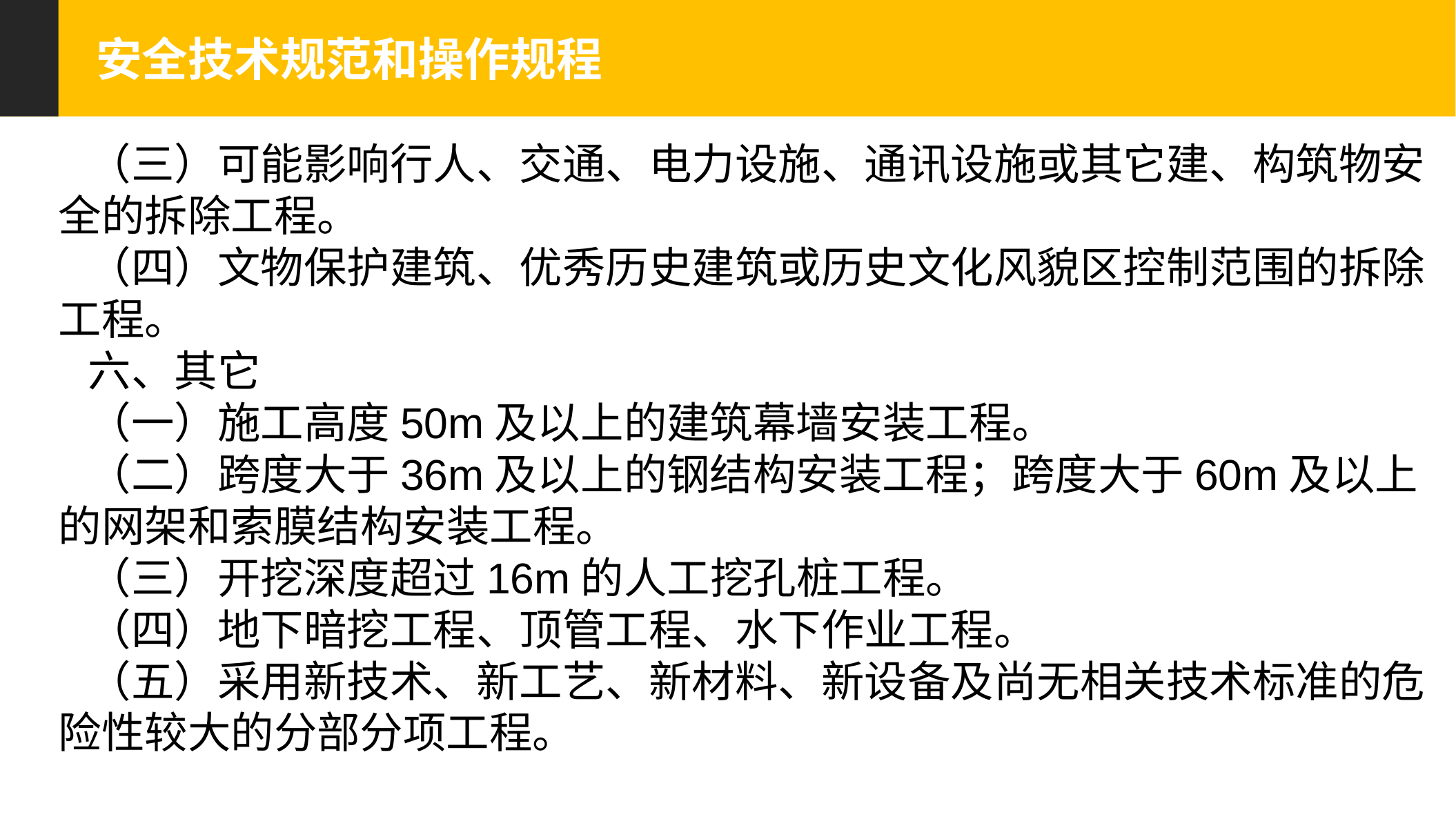

安全技术规范和操作规程
  （三）可能影响行人、交通、电力设施、通讯设施或其它建、构筑物安全的拆除工程。
  （四）文物保护建筑、优秀历史建筑或历史文化风貌区控制范围的拆除工程。
  六、其它
  （一）施工高度50m及以上的建筑幕墙安装工程。
  （二）跨度大于36m及以上的钢结构安装工程；跨度大于60m及以上的网架和索膜结构安装工程。
  （三）开挖深度超过16m的人工挖孔桩工程。
  （四）地下暗挖工程、顶管工程、水下作业工程。
  （五）采用新技术、新工艺、新材料、新设备及尚无相关技术标准的危险性较大的分部分项工程。